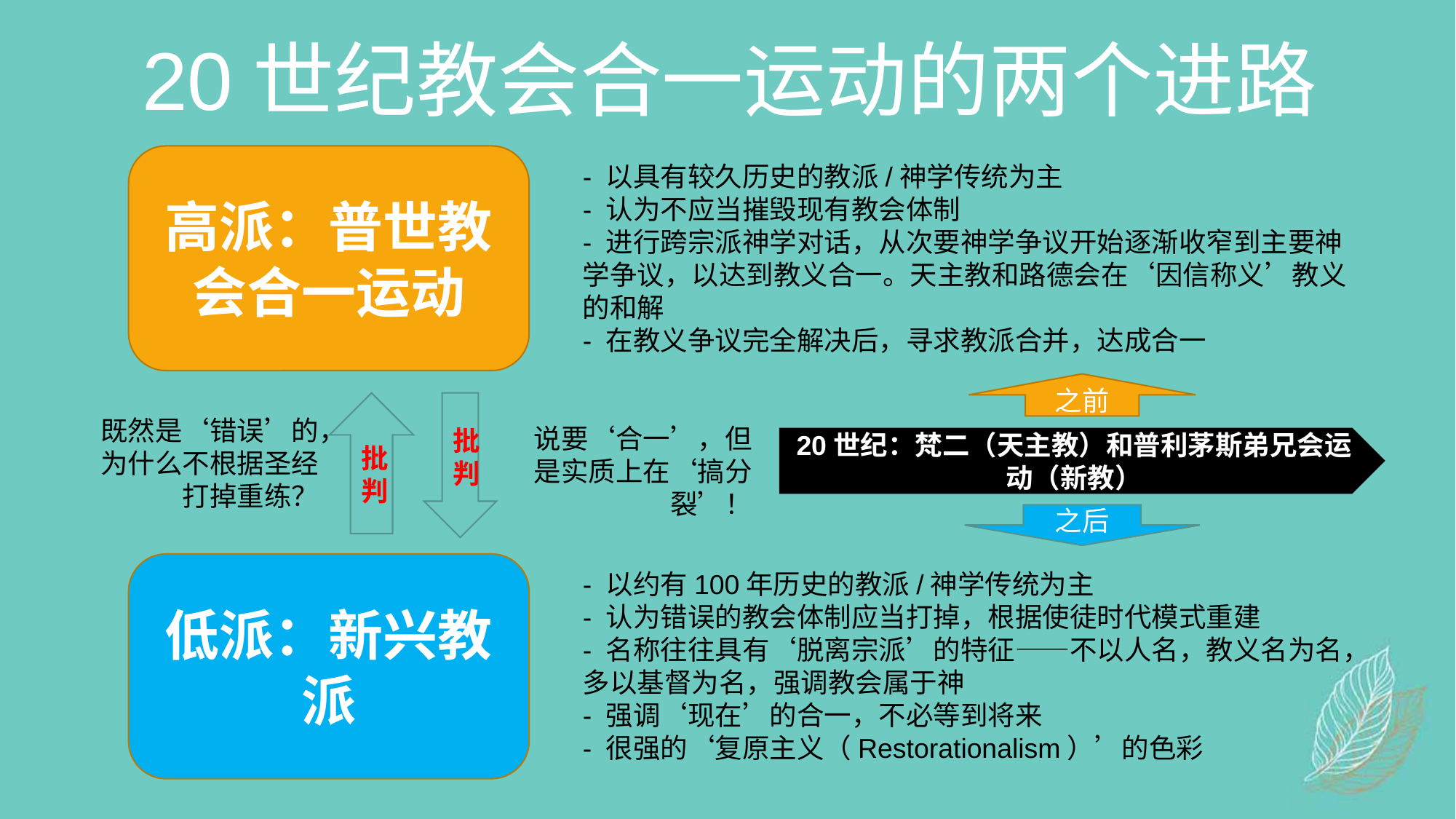

20世纪教会合一运动的两个进路
高派：普世教会合一运动
- 以具有较久历史的教派/神学传统为主
- 认为不应当摧毁现有教会体制
- 进行跨宗派神学对话，从次要神学争议开始逐渐收窄到主要神学争议，以达到教义合一。天主教和路德会在‘因信称义’教义的和解
- 在教义争议完全解决后，寻求教派合并，达成合一
之前
批判
批判
既然是‘错误’的，为什么不根据圣经打掉重练？
说要‘合一’，但是实质上在‘搞分裂’！
20世纪：梵二（天主教）和普利茅斯弟兄会运动（新教）
之后
低派：新兴教派
- 以约有100年历史的教派/神学传统为主
- 认为错误的教会体制应当打掉，根据使徒时代模式重建
- 名称往往具有‘脱离宗派’的特征——不以人名，教义名为名，多以基督为名，强调教会属于神
- 强调‘现在’的合一，不必等到将来
- 很强的‘复原主义（Restorationalism）’的色彩